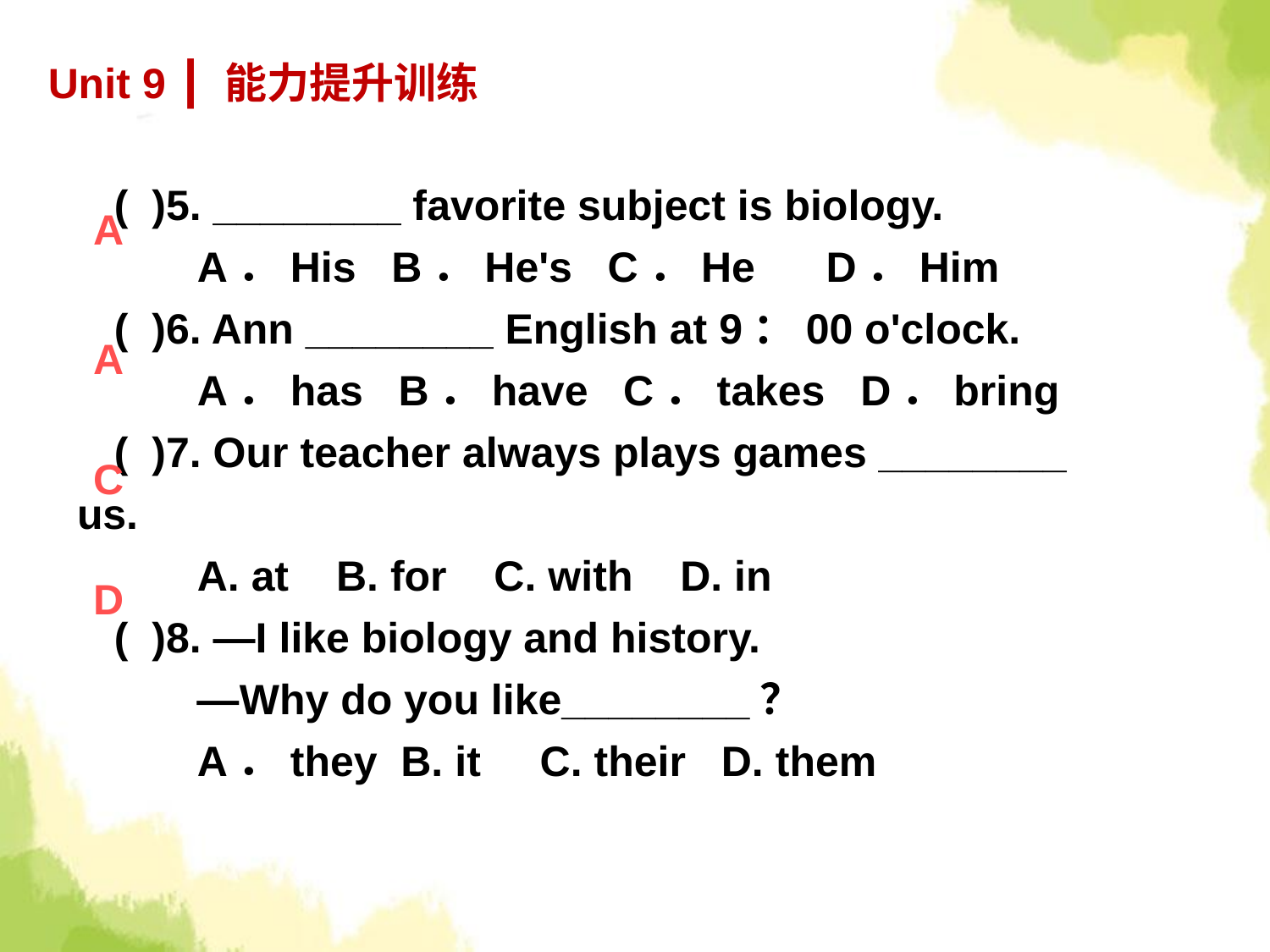

Unit 9 ┃ 能力提升训练
(  )5. ________ favorite subject is biology.
       A．His   B．He's   C．He      D．Him
(  )6. Ann ________ English at 9：00 o'clock.
       A．has   B．have   C．takes   D．bring
(  )7. Our teacher always plays games ________  us.
       A. at    B. for    C. with    D. in
(  )8. —I like biology and history.
       —Why do you like________？
       A．they  B. it     C. their   D. them
A
A
C
D